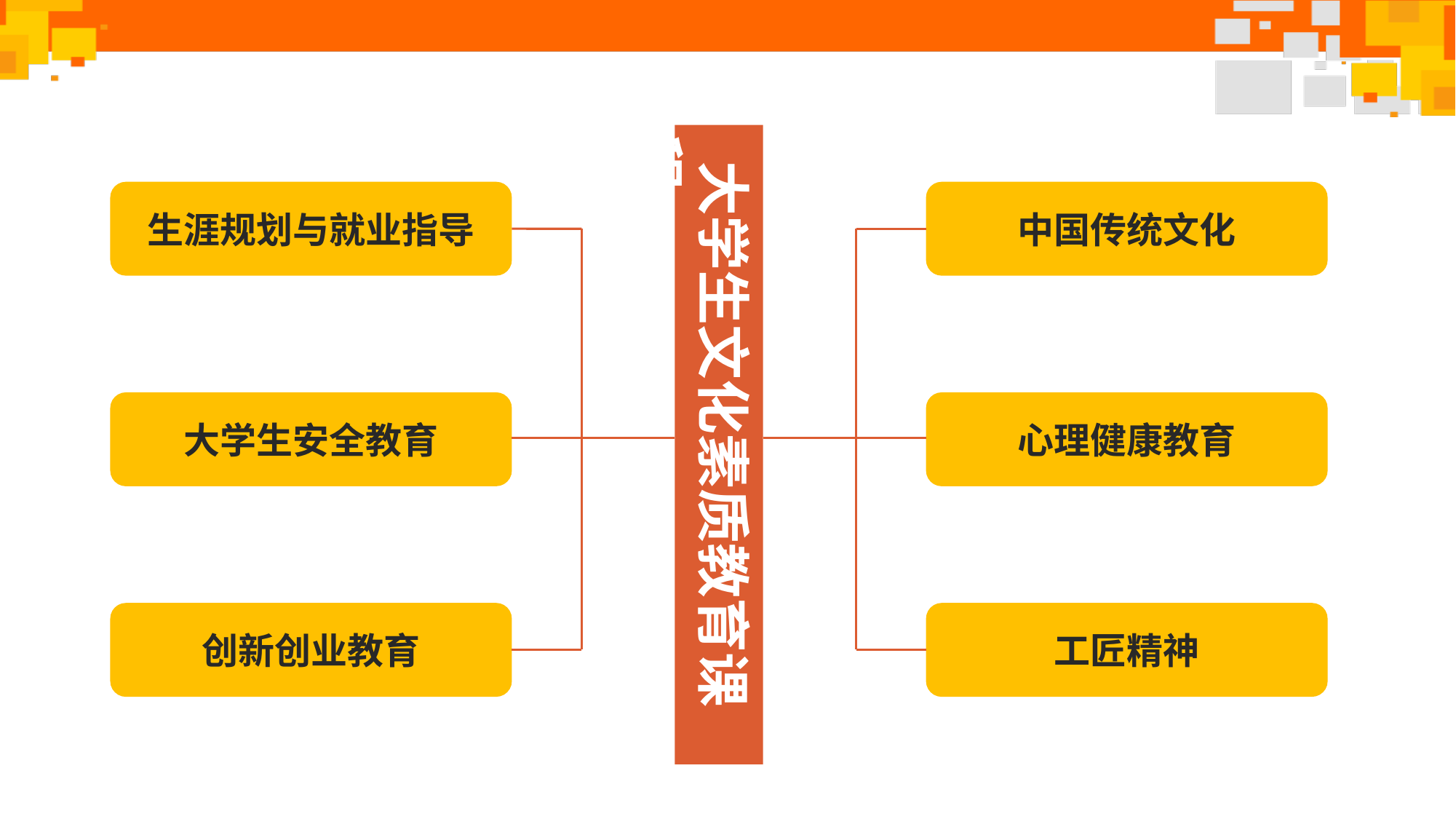

大学生文化素质教育课程
生涯规划与就业指导
中国传统文化
大学生安全教育
心理健康教育
创新创业教育
工匠精神